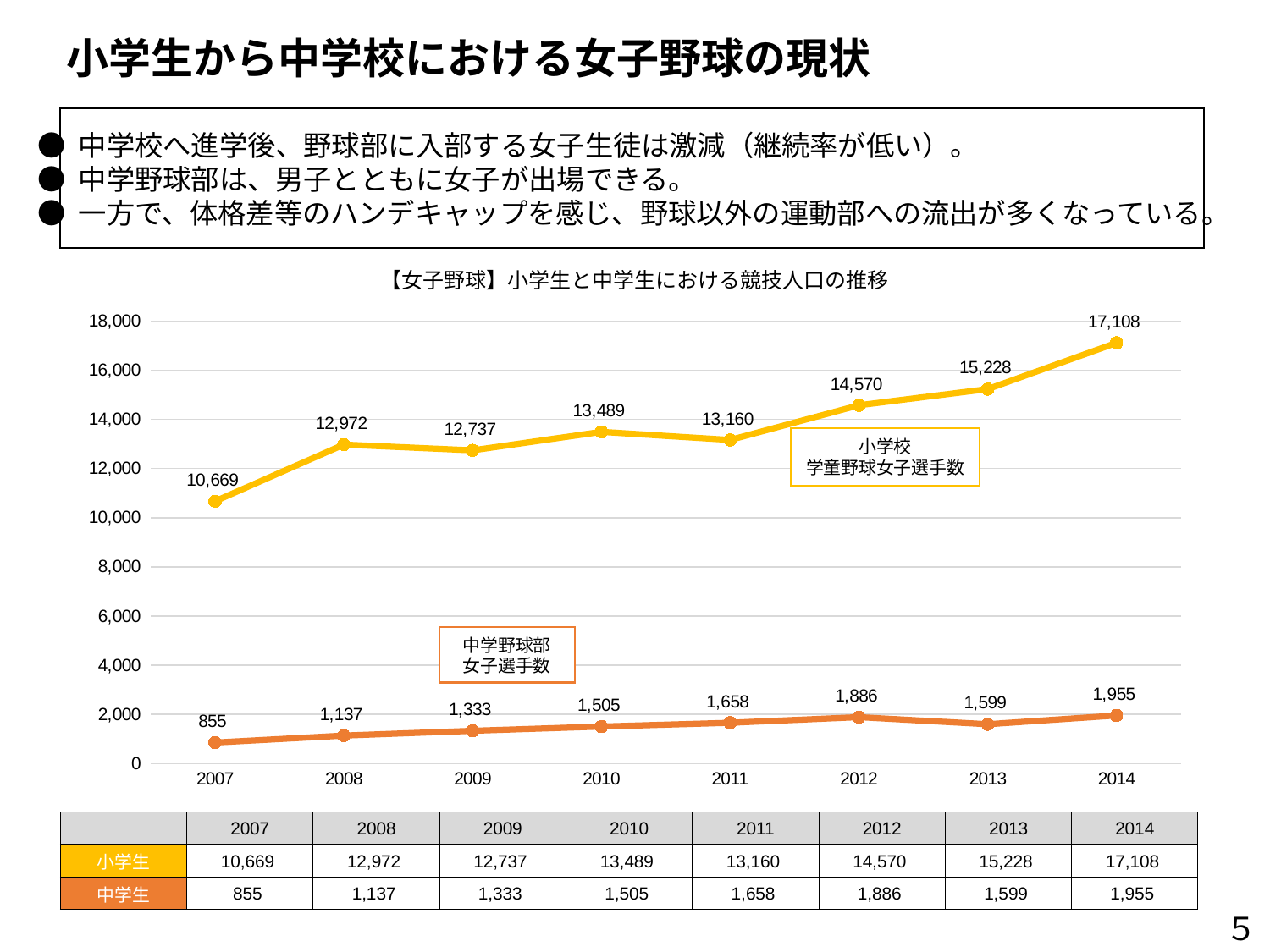

小学生から中学校における女子野球の現状

● 中学校へ進学後、野球部に入部する女子生徒は激減（継続率が低い）。
● 中学野球部は、男子とともに女子が出場できる。
● 一方で、体格差等のハンデキャップを感じ、野球以外の運動部への流出が多くなっている。
【女子野球】小学生と中学生における競技人口の推移

### Chart

| Category | 小学生 | 中学生 |
|---|---|---|
| 2007 | 10669.0 | 855.0 |
| 2008 | 12972.0 | 1137.0 |
| 2009 | 12737.0 | 1333.0 |
| 2010 | 13489.0 | 1505.0 |
| 2011 | 13160.0 | 1658.0 |
| 2012 | 14570.0 | 1886.0 |
| 2013 | 15228.0 | 1599.0 |
| 2014 | 17108.0 | 1955.0 |
小学校
学童野球女子選手数
中学野球部
女子選手数
|  | 2007 | 2008 | 2009 | 2010 | 2011 | 2012 | 2013 | 2014 |
| --- | --- | --- | --- | --- | --- | --- | --- | --- |
| 小学生 | 10,669 | 12,972 | 12,737 | 13,489 | 13,160 | 14,570 | 15,228 | 17,108 |
| 中学生 | 855 | 1,137 | 1,333 | 1,505 | 1,658 | 1,886 | 1,599 | 1,955 |
５